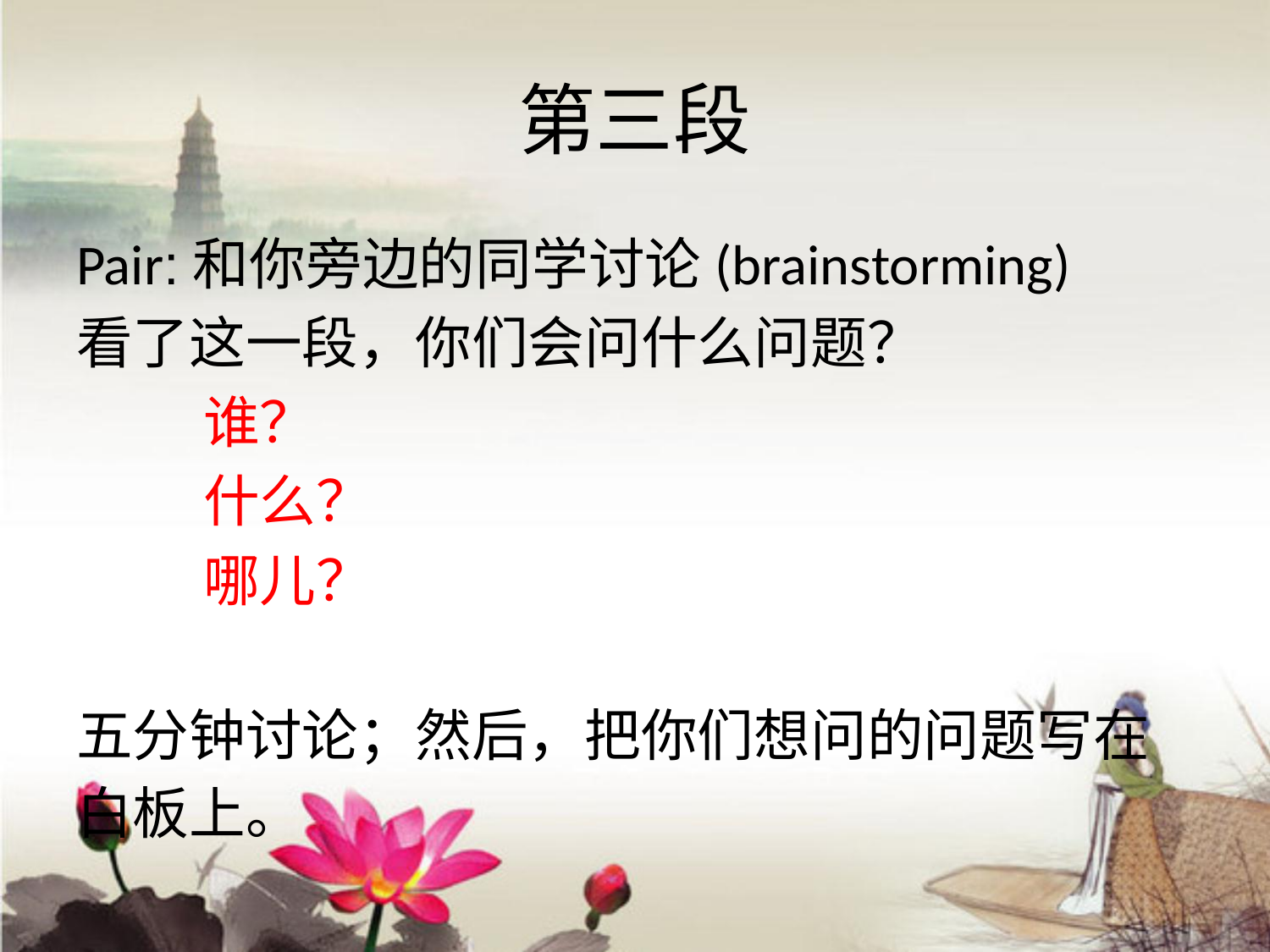

# 第三段
Pair:和你旁边的同学讨论(brainstorming)
看了这一段，你们会问什么问题？
	谁？
	什么？
	哪儿？

五分钟讨论；然后，把你们想问的问题写在白板上。